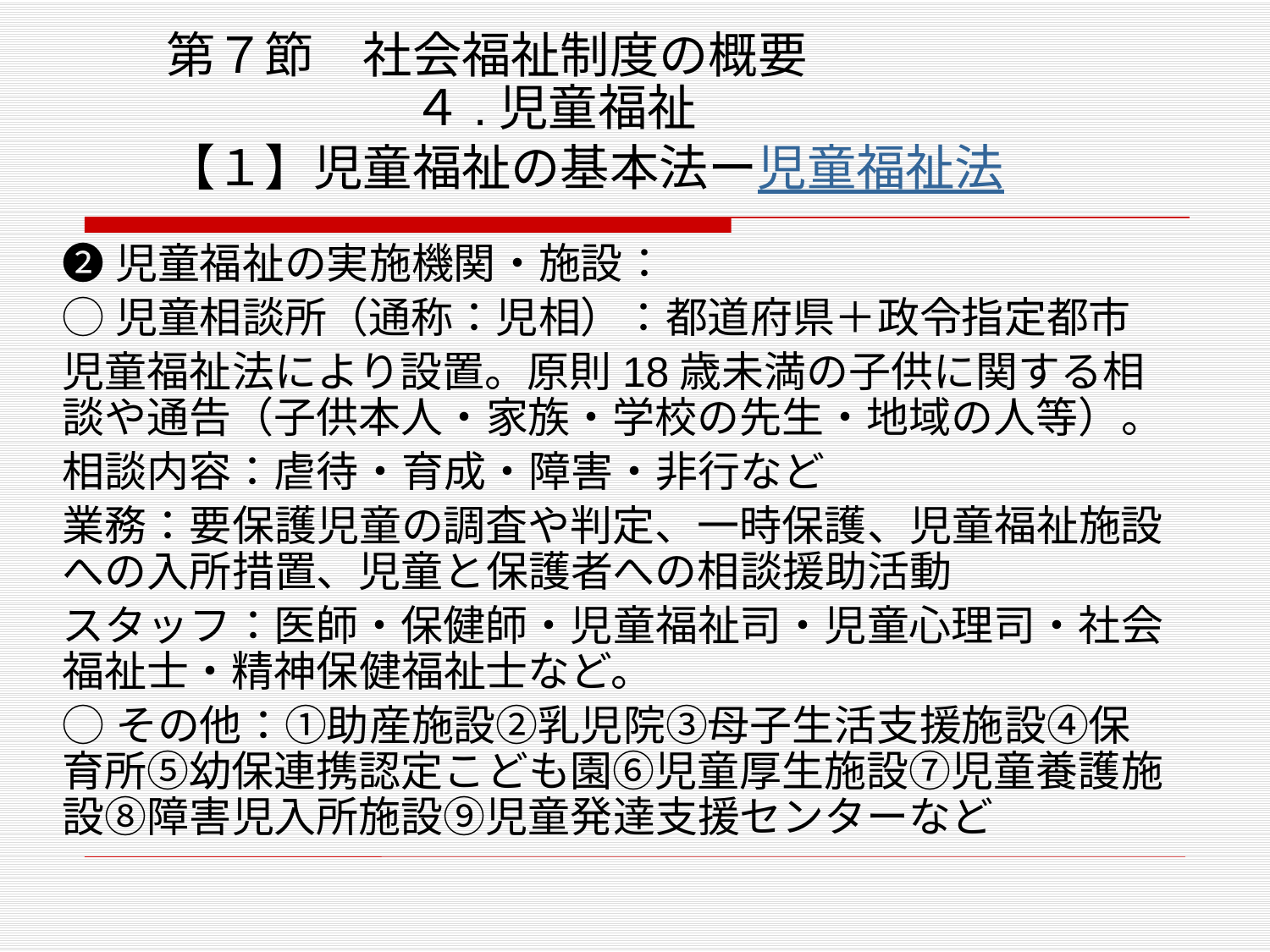

# 第７節　社会福祉制度の概要 　　　　　４.児童福祉 【１】児童福祉の基本法ー児童福祉法
❷児童福祉の実施機関・施設：
◯児童相談所（通称：児相）：都道府県＋政令指定都市
児童福祉法により設置。原則18歳未満の子供に関する相談や通告（子供本人・家族・学校の先生・地域の人等）。
相談内容：虐待・育成・障害・非行など
業務：要保護児童の調査や判定、一時保護、児童福祉施設への入所措置、児童と保護者への相談援助活動
スタッフ：医師・保健師・児童福祉司・児童心理司・社会福祉士・精神保健福祉士など。
◯その他：①助産施設②乳児院③母子生活支援施設④保育所⑤幼保連携認定こども園⑥児童厚生施設⑦児童養護施設➇障害児入所施設⑨児童発達支援センターなど